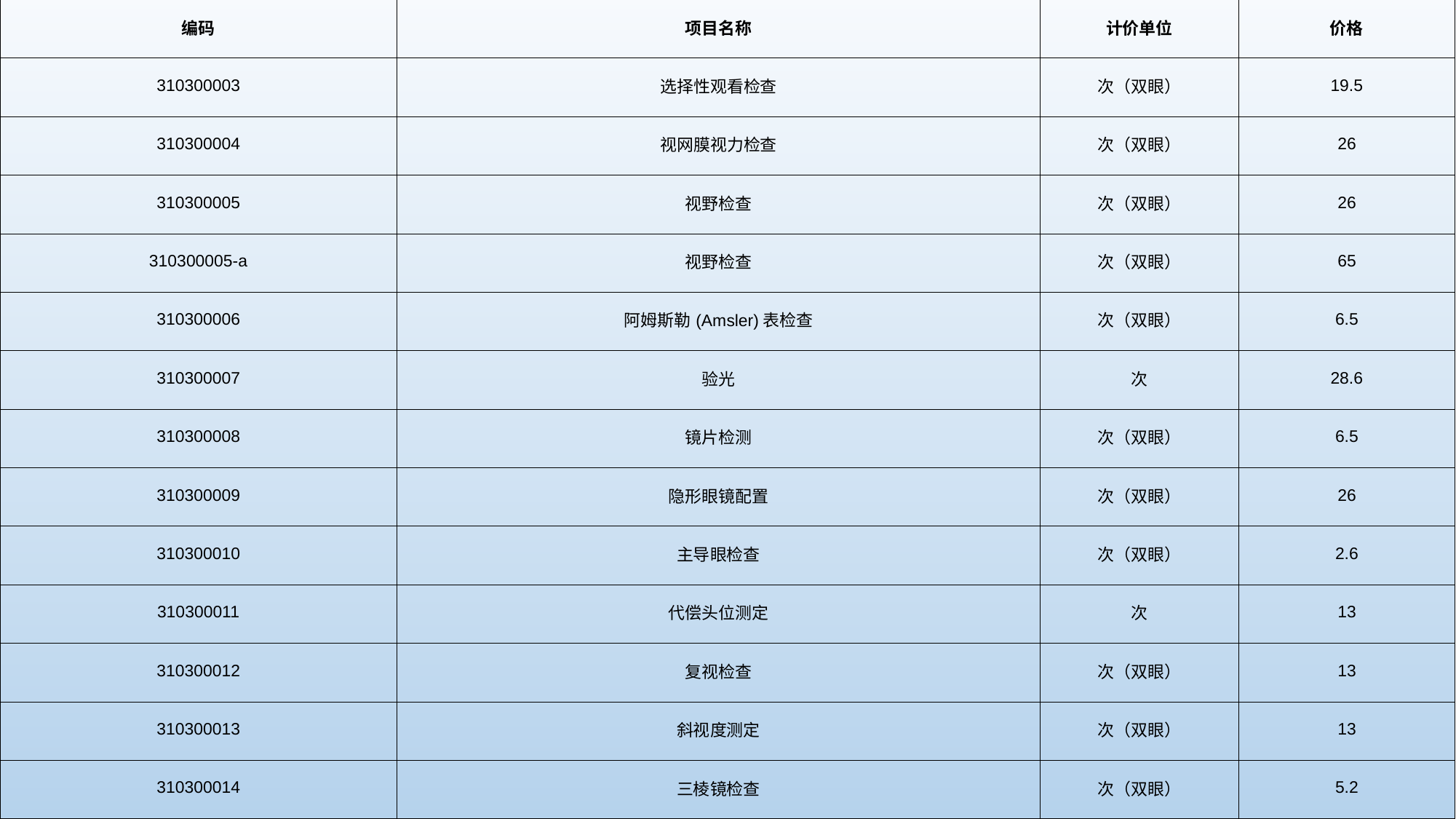

| 编码 | 项目名称 | 计价单位 | 价格 |
| --- | --- | --- | --- |
| 310300003 | 选择性观看检查 | 次（双眼） | 19.5 |
| 310300004 | 视网膜视力检查 | 次（双眼） | 26 |
| 310300005 | 视野检查 | 次（双眼） | 26 |
| 310300005-a | 视野检查 | 次（双眼） | 65 |
| 310300006 | 阿姆斯勒(Amsler)表检查 | 次（双眼） | 6.5 |
| 310300007 | 验光 | 次 | 28.6 |
| 310300008 | 镜片检测 | 次（双眼） | 6.5 |
| 310300009 | 隐形眼镜配置 | 次（双眼） | 26 |
| 310300010 | 主导眼检查 | 次（双眼） | 2.6 |
| 310300011 | 代偿头位测定 | 次 | 13 |
| 310300012 | 复视检查 | 次（双眼） | 13 |
| 310300013 | 斜视度测定 | 次（双眼） | 13 |
| 310300014 | 三棱镜检查 | 次（双眼） | 5.2 |